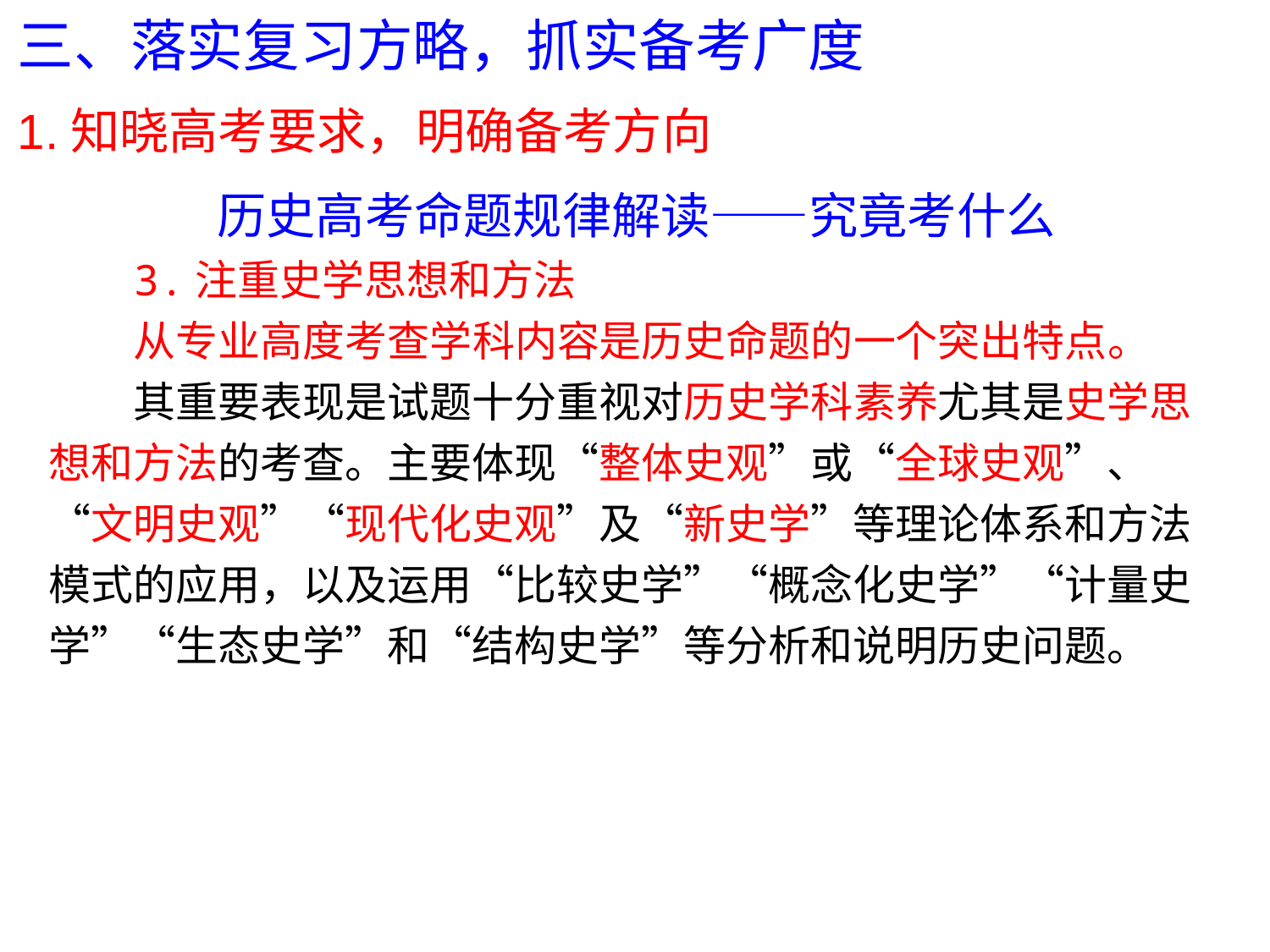

三、落实复习方略，抓实备考广度
1.知晓高考要求，明确备考方向
历史高考命题规律解读——究竟考什么
3.注重史学思想和方法
从专业高度考查学科内容是历史命题的一个突出特点。
其重要表现是试题十分重视对历史学科素养尤其是史学思想和方法的考查。主要体现“整体史观”或“全球史观”、“文明史观”“现代化史观”及“新史学”等理论体系和方法模式的应用，以及运用“比较史学”“概念化史学”“计量史学”“生态史学”和“结构史学”等分析和说明历史问题。